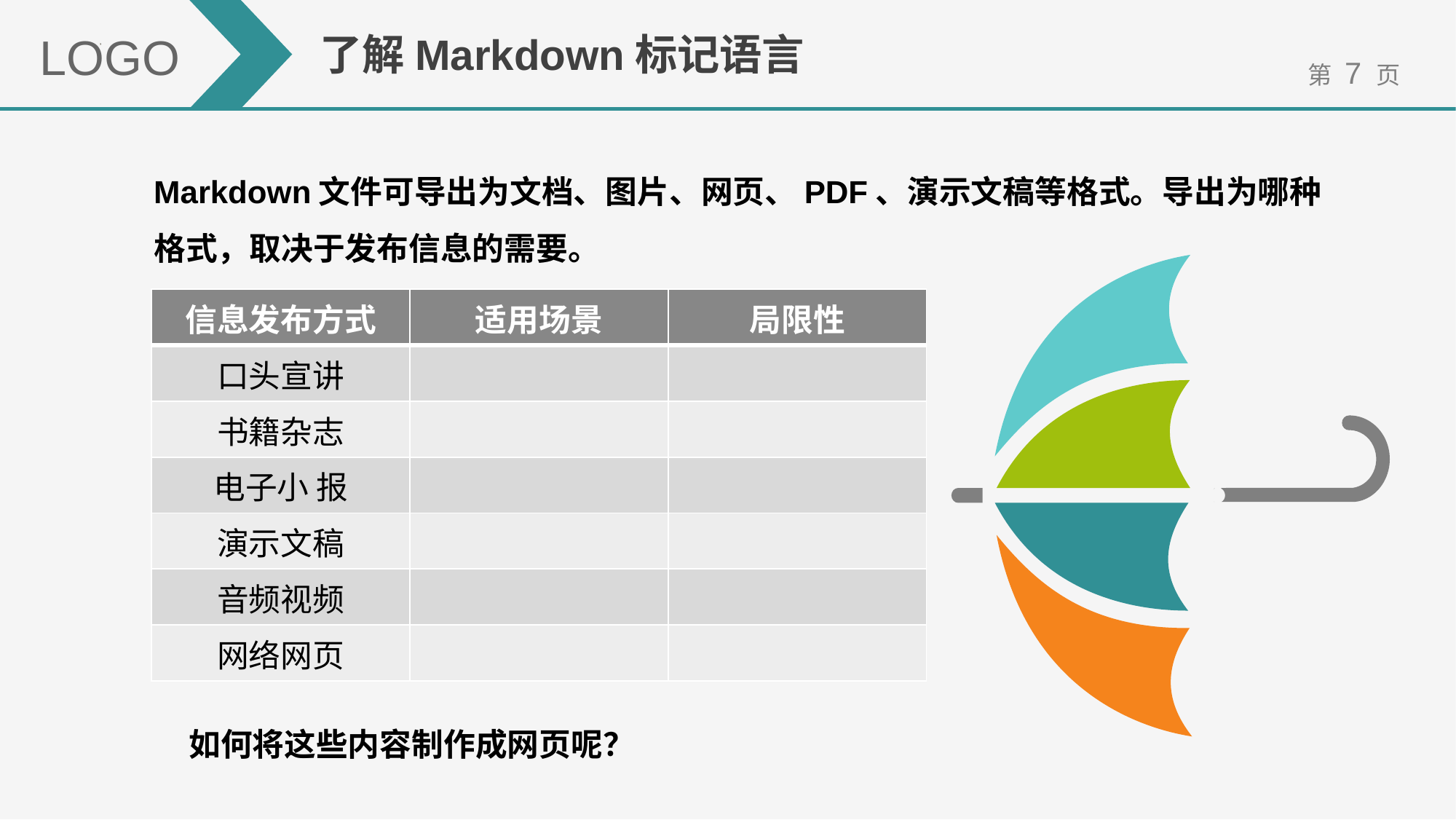

LOGO
了解Markdown标记语言
Markdown文件可导出为文档、图片、网页、PDF、演示文稿等格式。导出为哪种格式，取决于发布信息的需要。

| 信息发布方式 | 适用场景 | 局限性 |
| --- | --- | --- |
| 口头宣讲 |  |  |
| 书籍杂志 |  |  |
| 电子小 报 |  |  |
| 演示文稿 |  |  |
| 音频视频 |  |  |
| 网络网页 |  |  |
    如何将这些内容制作成网页呢？